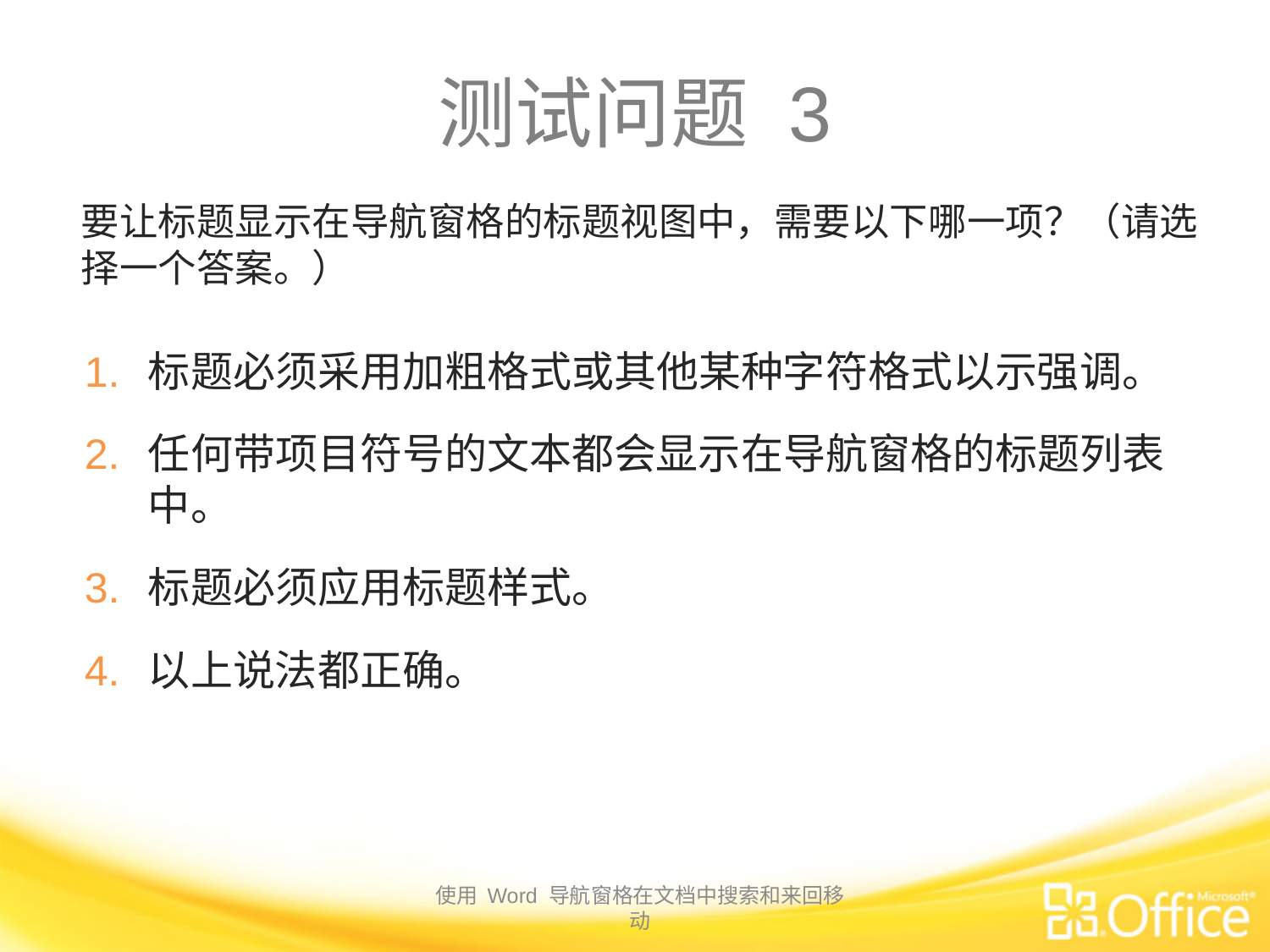

# 测试问题 3
要让标题显示在导航窗格的标题视图中，需要以下哪一项？（请选择一个答案。）
标题必须采用加粗格式或其他某种字符格式以示强调。
任何带项目符号的文本都会显示在导航窗格的标题列表中。
标题必须应用标题样式。
以上说法都正确。
使用 Word 导航窗格在文档中搜索和来回移动